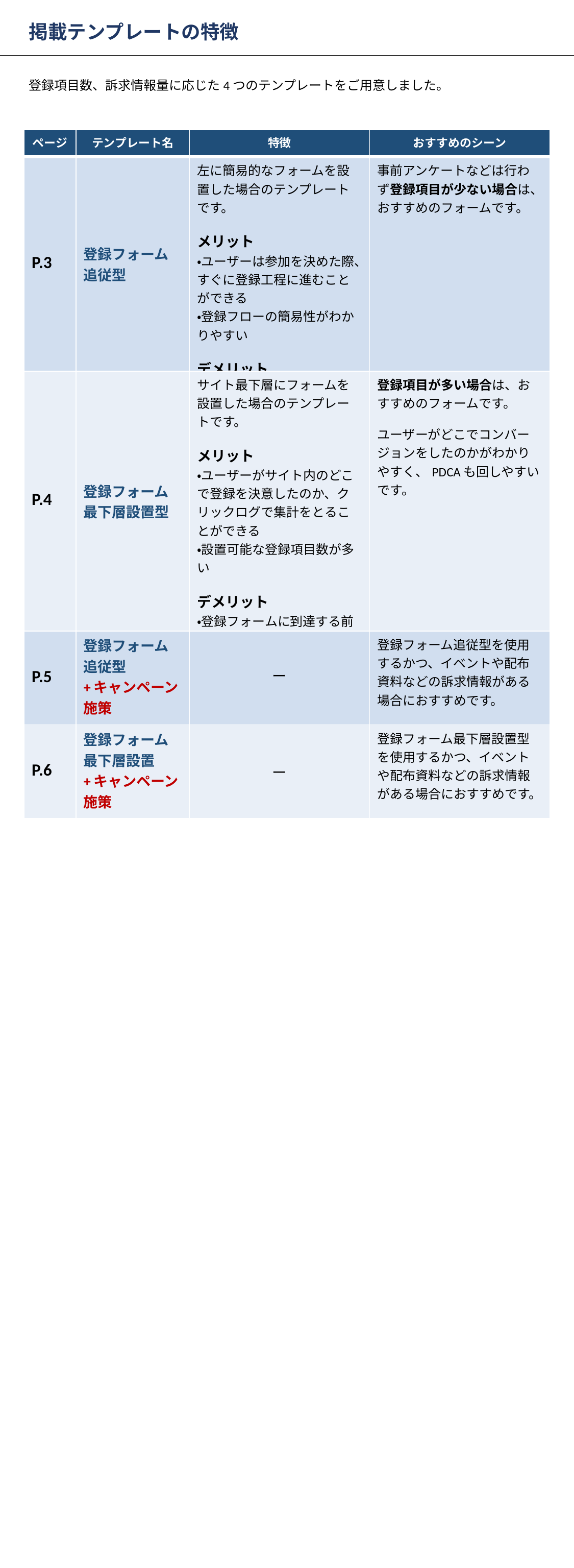

掲載テンプレートの特徴
登録項目数、訴求情報量に応じた4つのテンプレートをご用意しました。
| ページ | テンプレート名 | 特徴 | おすすめのシーン |
| --- | --- | --- | --- |
| P.3 | 登録フォーム追従型 | 左に簡易的なフォームを設置した場合のテンプレートです。 メリット ・ユーザーは参加を決めた際、すぐに登録工程に進むことができる ・登録フローの簡易性がわかりやすい デメリット ・登録項目が多いと使えない | 事前アンケートなどは行わず登録項目が少ない場合は、おすすめのフォームです。 |
| P.4 | 登録フォーム最下層設置型 | サイト最下層にフォームを設置した場合のテンプレートです。 メリット ・ユーザーがサイト内のどこで登録を決意したのか、クリックログで集計をとることができる ・設置可能な登録項目数が多い デメリット ・登録フォームに到達する前に離脱してしまうことも想定される | 登録項目が多い場合は、おすすめのフォームです。 ユーザーがどこでコンバージョンをしたのかがわかりやすく、PDCAも回しやすいです。 |
| P.5 | 登録フォーム追従型 +キャンペーン施策 | ー | 登録フォーム追従型を使用するかつ、イベントや配布資料などの訴求情報がある場合におすすめです。 |
| P.6 | 登録フォーム最下層設置 +キャンペーン施策 | ー | 登録フォーム最下層設置型を使用するかつ、イベントや配布資料などの訴求情報がある場合におすすめです。 |